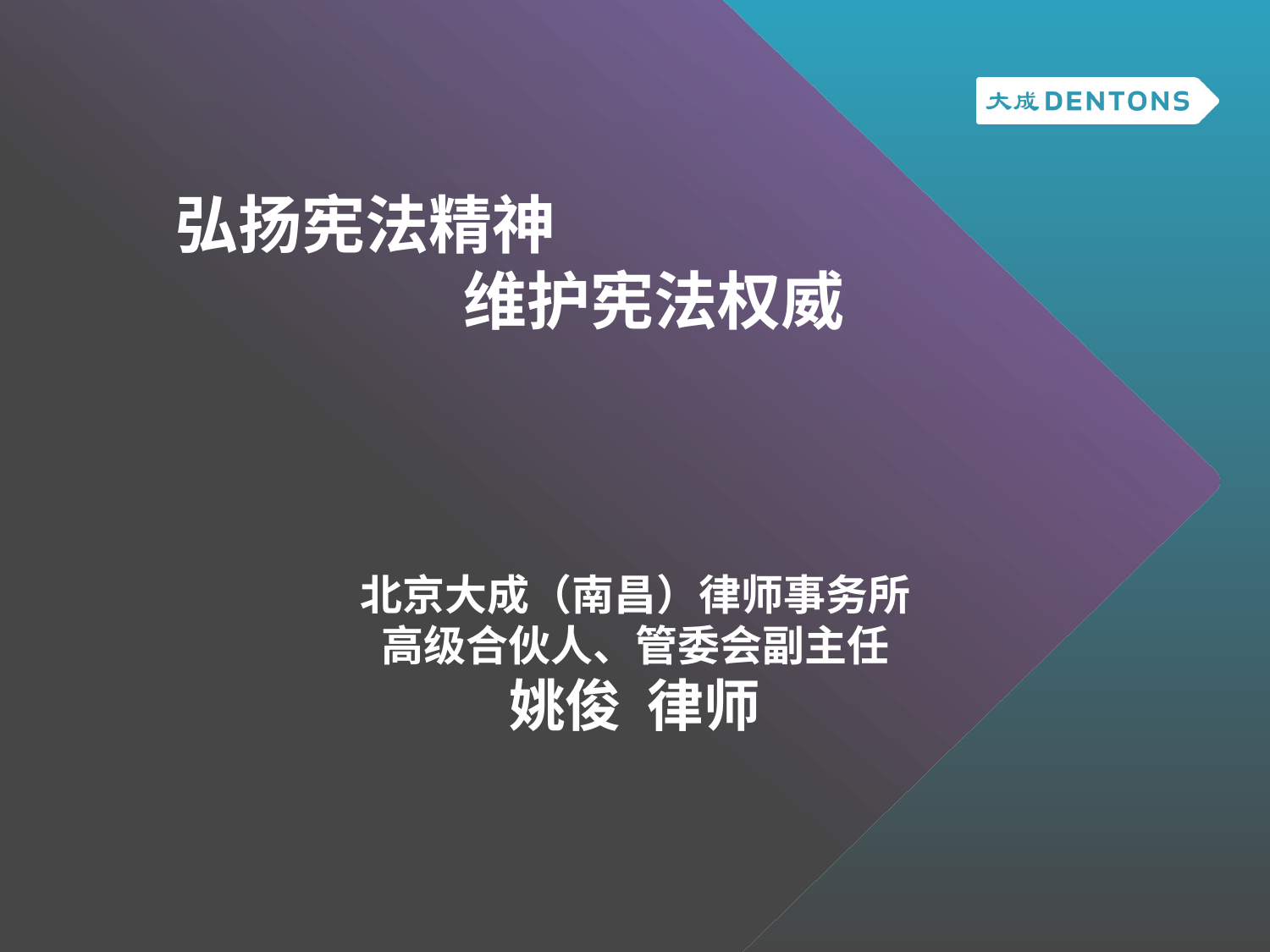

弘扬宪法精神
                   维护宪法权威
# 北京大成（南昌）律师事务所 高级合伙人、管委会副主任 姚俊  律师